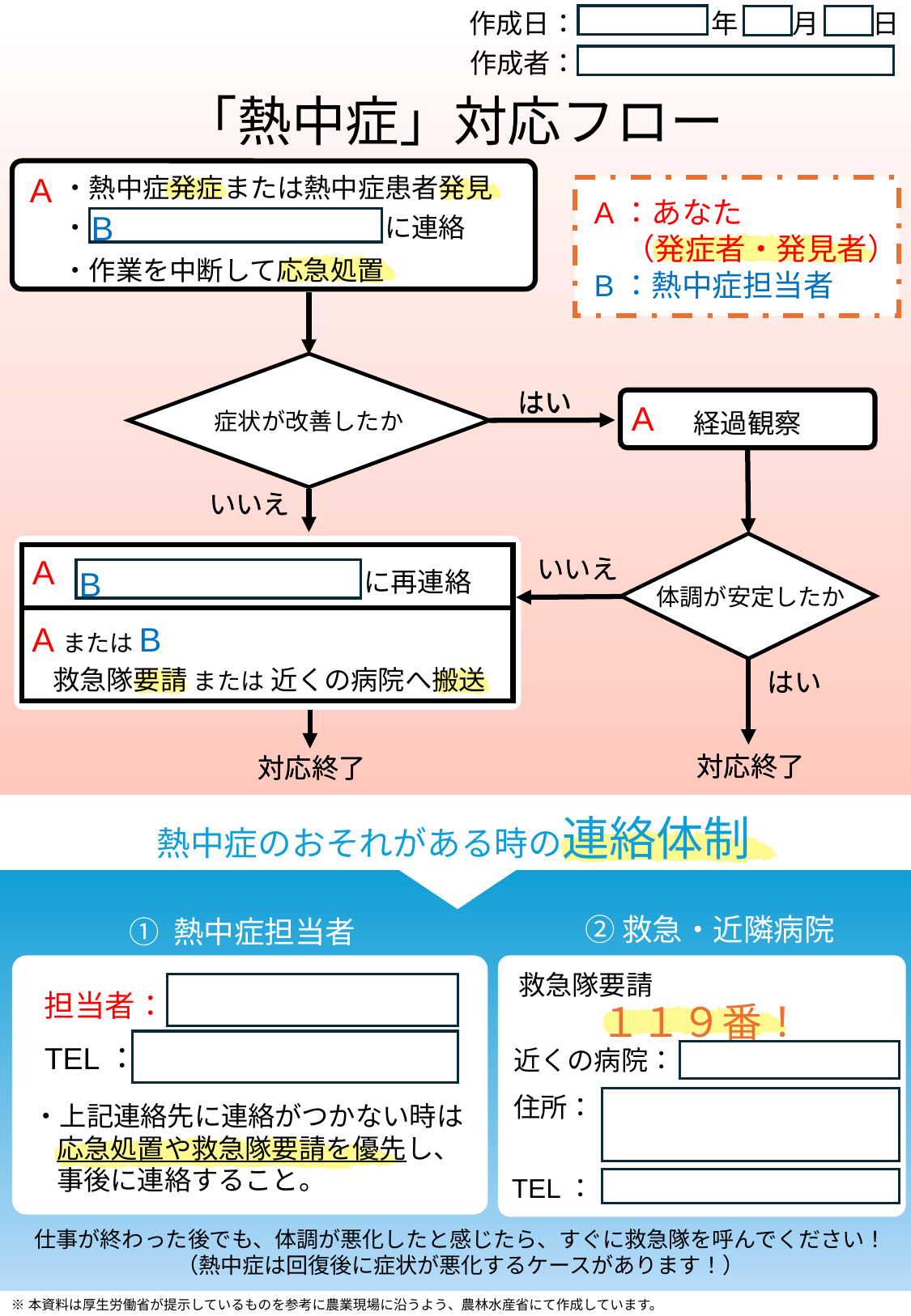

作成日：　　　　　年　　月　　日

作成者：

「熱中症」対応フロー

A
・熱中症発症または熱中症患者発見

・　　　　　　　　　　　に連絡

・作業を中断して応急処置

A：あなた
　（発症者・発見者）
B：熱中症担当者
B

症状が改善したか
はい
はい

経過観察
A
いいえ
いいえ

体調が安定したか

A
いいえ
いいえ
B
　　　　　　　　　　に再連絡

AまたはB
救急隊要請 または 近くの病院へ搬送
はい
はい

対応終了
対応終了
対応終了
対応終了
熱中症のおそれがある時の連絡体制

　　② 救急・近隣病院
① 熱中症担当者

救急隊要請

担当者：

TEL：
１１９番！

近くの病院：

住所：

・上記連絡先に連絡がつかない時は
応急処置や救急隊要請を優先し、
事後に連絡すること。

TEL：

仕事が終わった後でも、体調が悪化したと感じたら、すぐに救急隊を呼んでください！
（熱中症は回復後に症状が悪化するケースがあります！）
※本資料は厚生労働省が提示しているものを参考に農業現場に沿うよう、農林水産省にて作成しています。